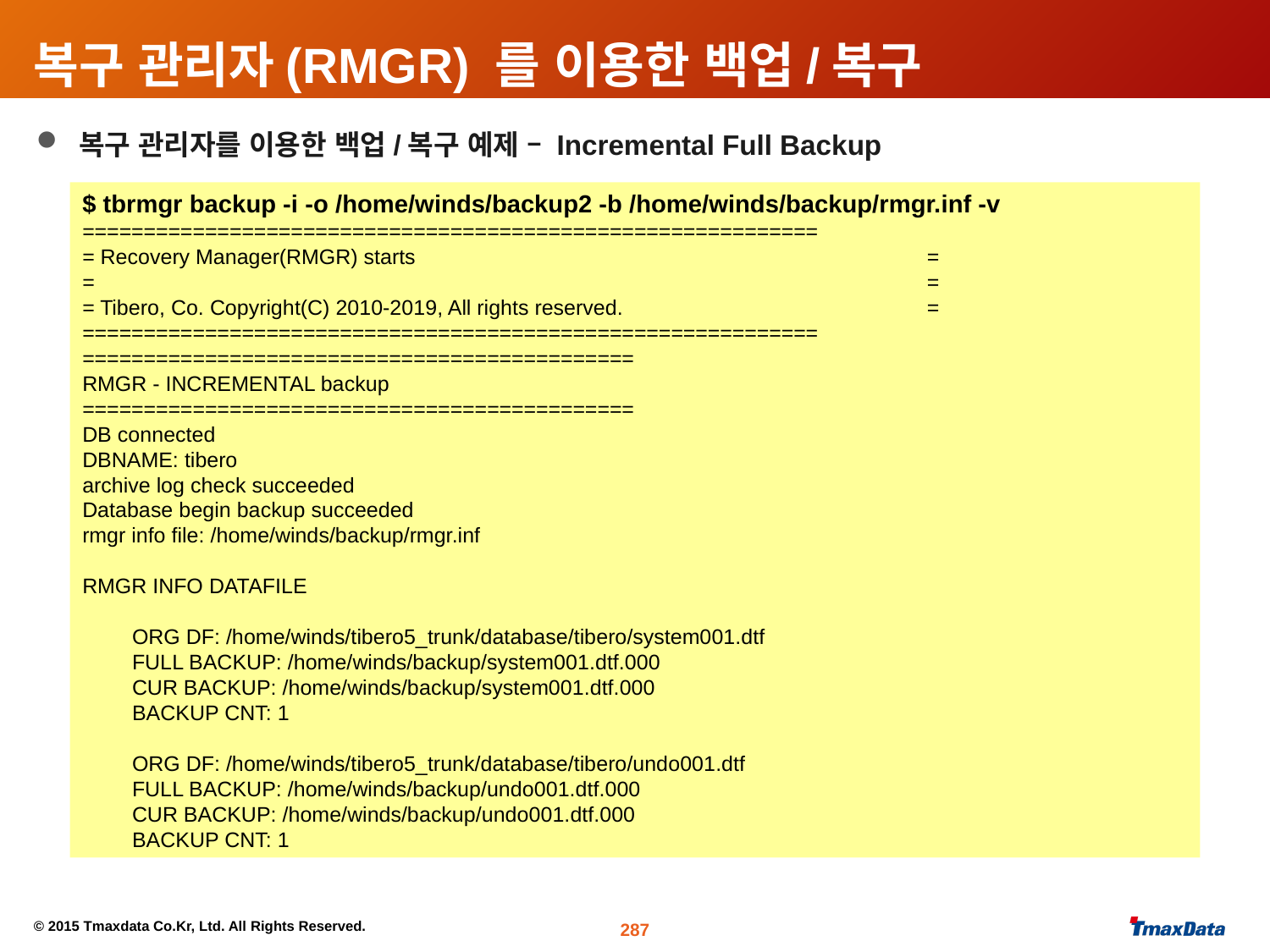

# 복구 관리자(RMGR) 를 이용한 백업/복구
 복구 관리자를 이용한 백업/복구 예제 – Incremental Full Backup
$ tbrmgr backup -i -o /home/winds/backup2 -b /home/winds/backup/rmgr.inf -v
============================================================
= Recovery Manager(RMGR) starts				              =
= 						              =
= Tibero, Co. Copyright(C) 2010-2019, All rights reserved. 		              =
============================================================
=============================================
RMGR - INCREMENTAL backup
=============================================
DB connected
DBNAME: tibero
archive log check succeeded
Database begin backup succeeded
rmgr info file: /home/winds/backup/rmgr.inf

RMGR INFO DATAFILE

ORG DF: /home/winds/tibero5_trunk/database/tibero/system001.dtf
FULL BACKUP: /home/winds/backup/system001.dtf.000
CUR BACKUP: /home/winds/backup/system001.dtf.000
BACKUP CNT: 1

ORG DF: /home/winds/tibero5_trunk/database/tibero/undo001.dtf
FULL BACKUP: /home/winds/backup/undo001.dtf.000
CUR BACKUP: /home/winds/backup/undo001.dtf.000
BACKUP CNT: 1